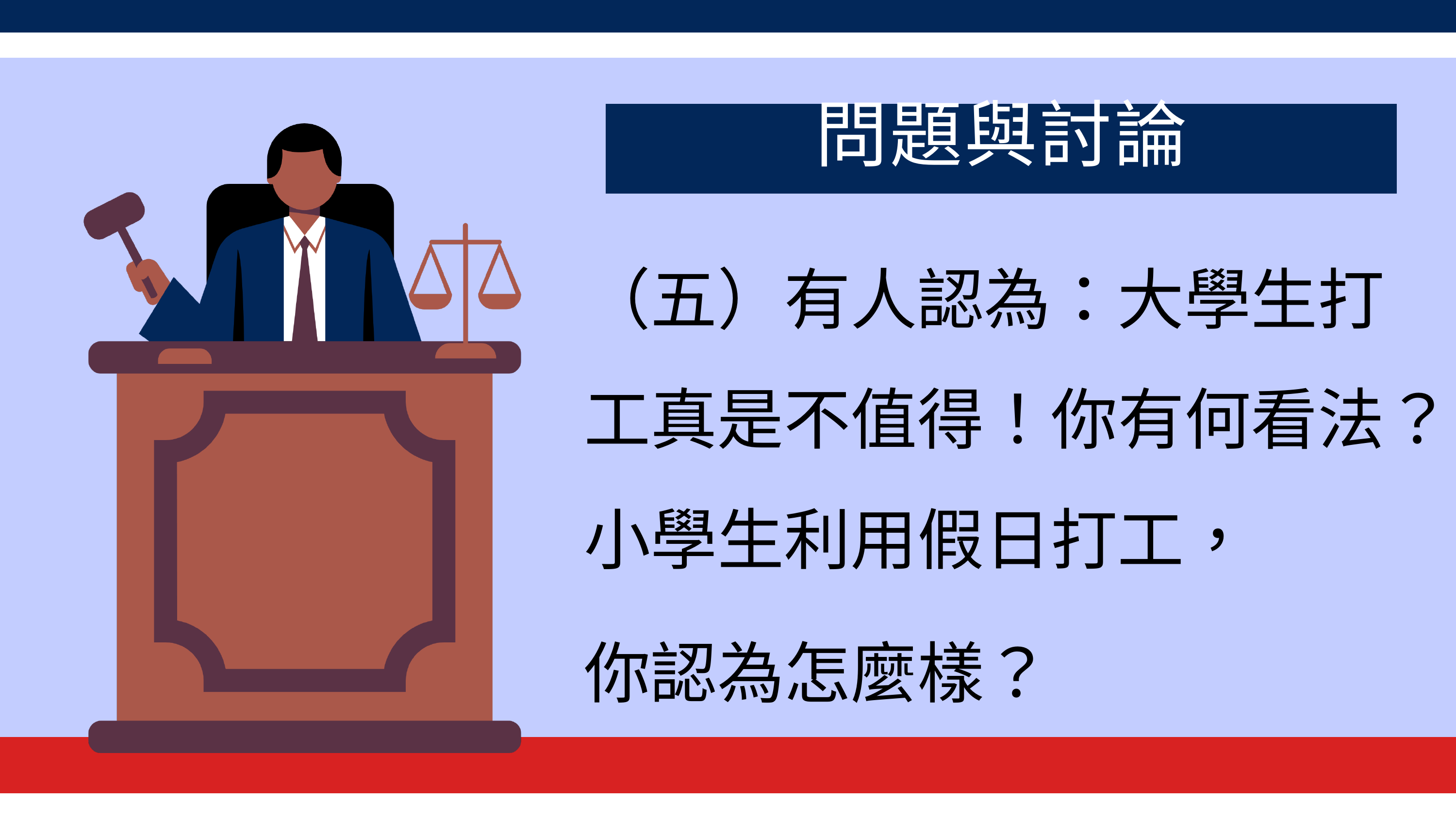

問題與討論
（五）有人認為：大學生打工真是不值得！你有何看法？小學生利用假日打工，
你認為怎麼樣？